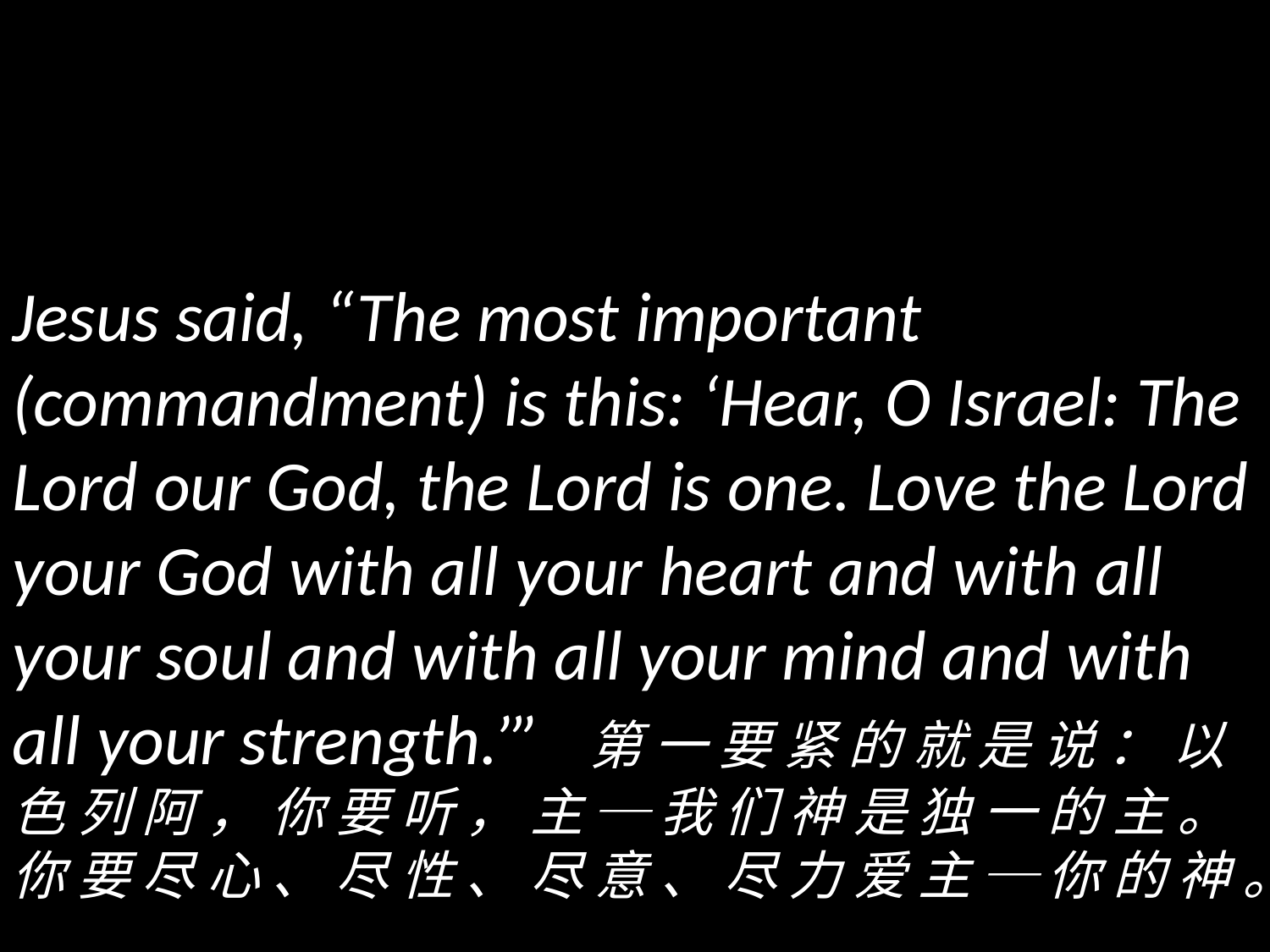

Jesus said, “The most important (commandment) is this: ‘Hear, O Israel: The Lord our God, the Lord is one. Love the Lord your God with all your heart and with all your soul and with all your mind and with all your strength.’”  第 一 要 紧 的 就 是 说 ： 以 色 列 阿 ， 你 要 听 ， 主 ─ 我 们 神 是 独 一 的 主 。你 要 尽 心 、 尽 性 、 尽 意 、 尽 力 爱 主 ─ 你 的 神 。